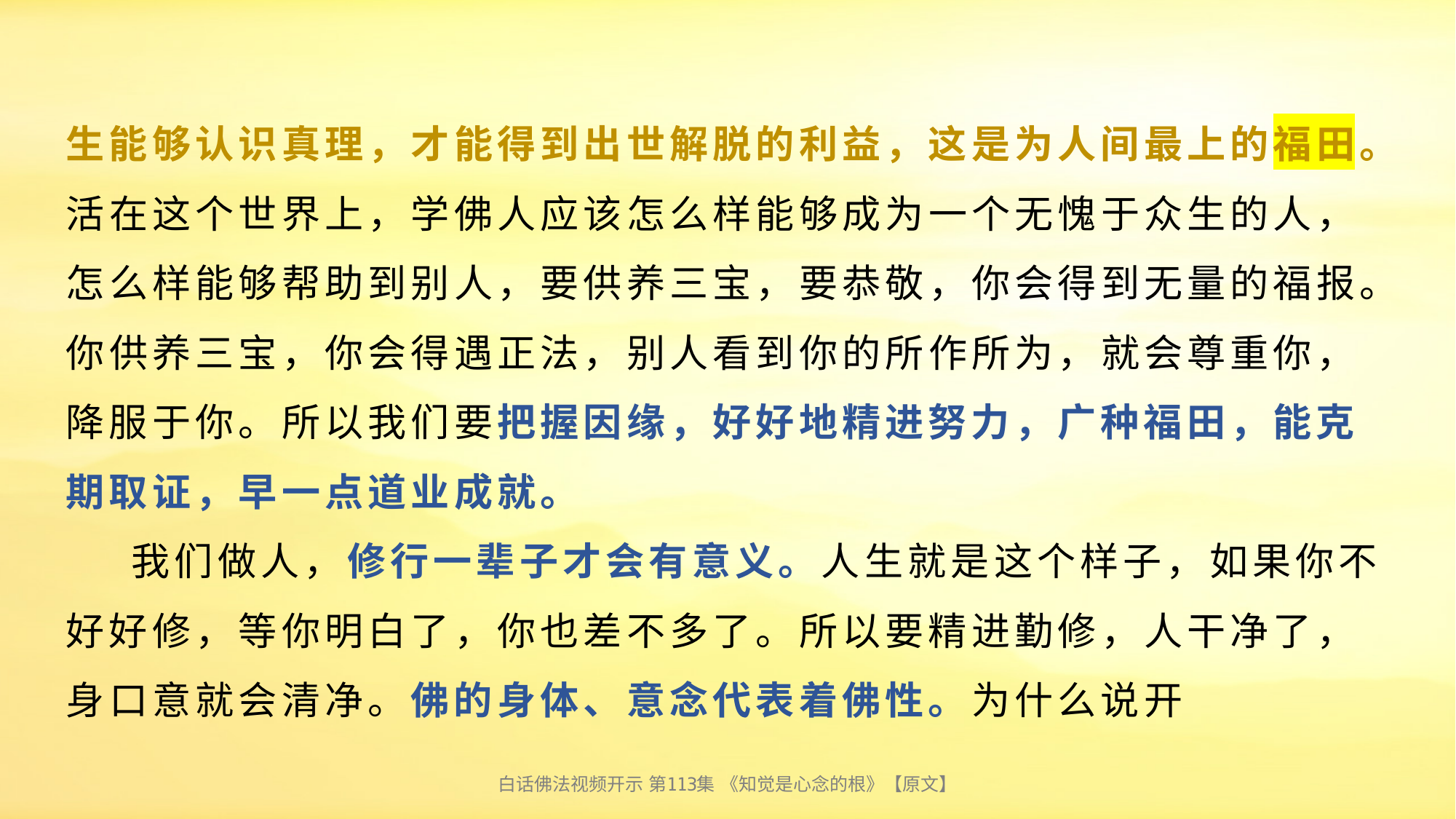

# 生能够认识真理，才能得到出世解脱的利益，这是为人间最上的福田。活在这个世界上，学佛人应该怎么样能够成为一个无愧于众生的人，怎么样能够帮助到别人，要供养三宝，要恭敬，你会得到无量的福报。你供养三宝，你会得遇正法，别人看到你的所作所为，就会尊重你，降服于你。所以我们要把握因缘，好好地精进努力，广种福田，能克期取证，早一点道业成就。 我们做人，修行一辈子才会有意义。人生就是这个样子，如果你不好好修，等你明白了，你也差不多了。所以要精进勤修，人干净了，身口意就会清净。佛的身体、意念代表着佛性。为什么说开
白话佛法视频开示 第113集 《知觉是心念的根》【原文】